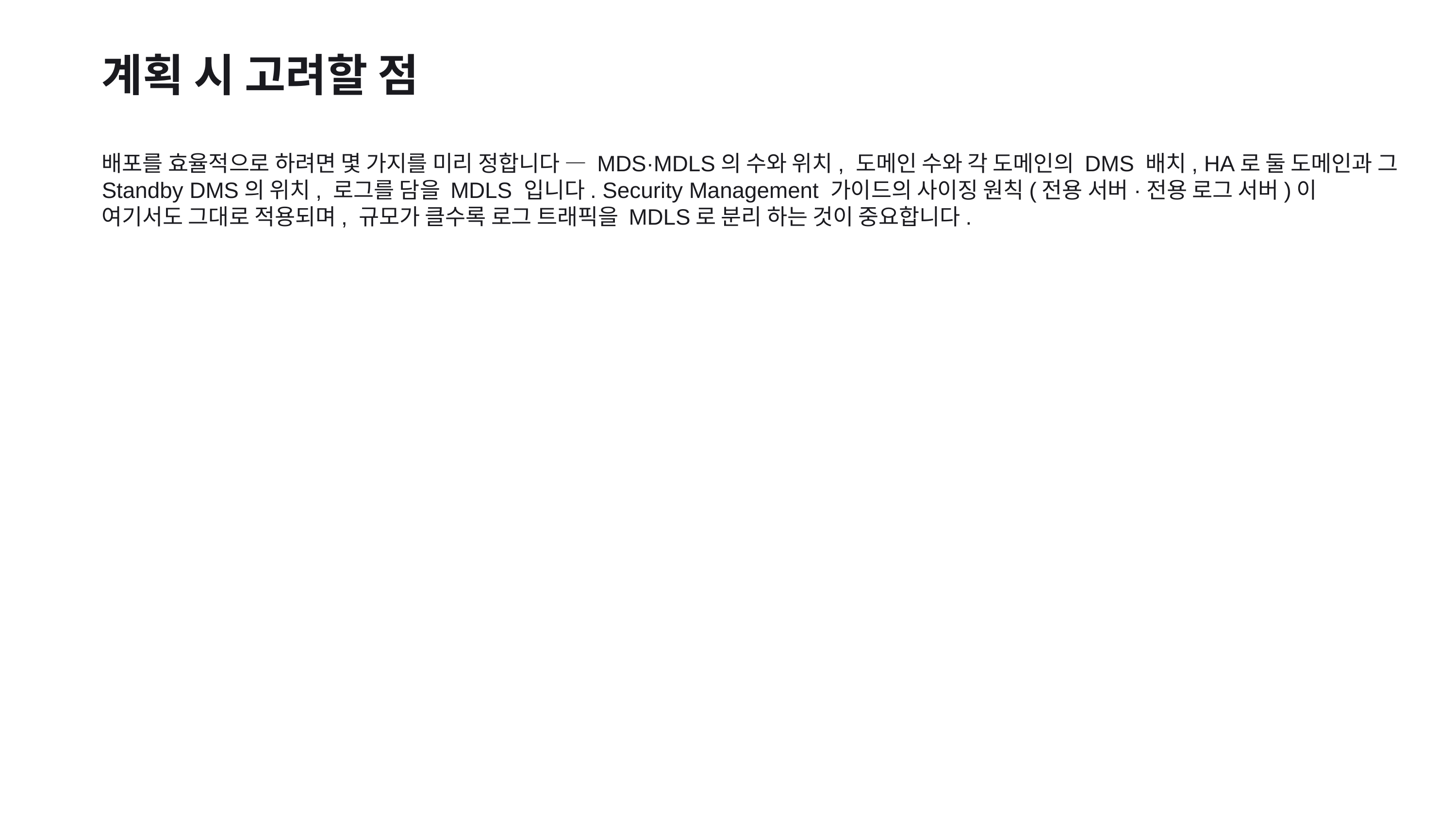

계획 시 고려할 점
배포를 효율적으로 하려면 몇 가지를 미리 정합니다 — MDS·MDLS의 수와 위치, 도메인 수와 각 도메인의 DMS 배치, HA로 둘 도메인과 그 Standby DMS의 위치, 로그를 담을 MDLS 입니다. Security Management 가이드의 사이징 원칙(전용 서버·전용 로그 서버)이 여기서도 그대로 적용되며, 규모가 클수록 로그 트래픽을 MDLS로 분리 하는 것이 중요합니다.